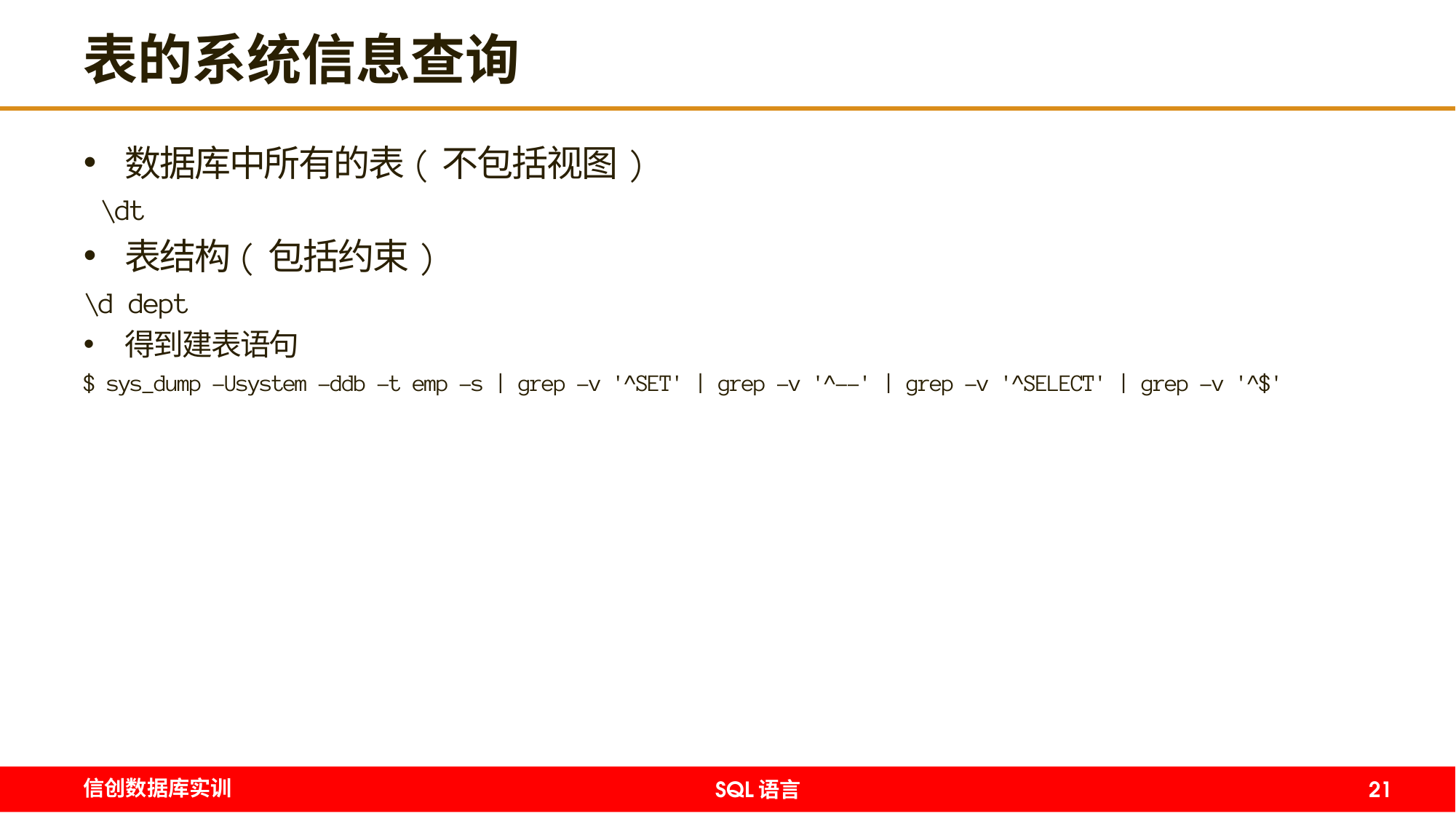

# 表的系统信息查询
数据库中所有的表(不包括视图)
 \dt
表结构(包括约束)
\d dept
得到建表语句
$ sys_dump -Usystem -ddb -t emp -s | grep -v '^SET' | grep -v '^--' | grep -v '^SELECT' | grep -v '^$'